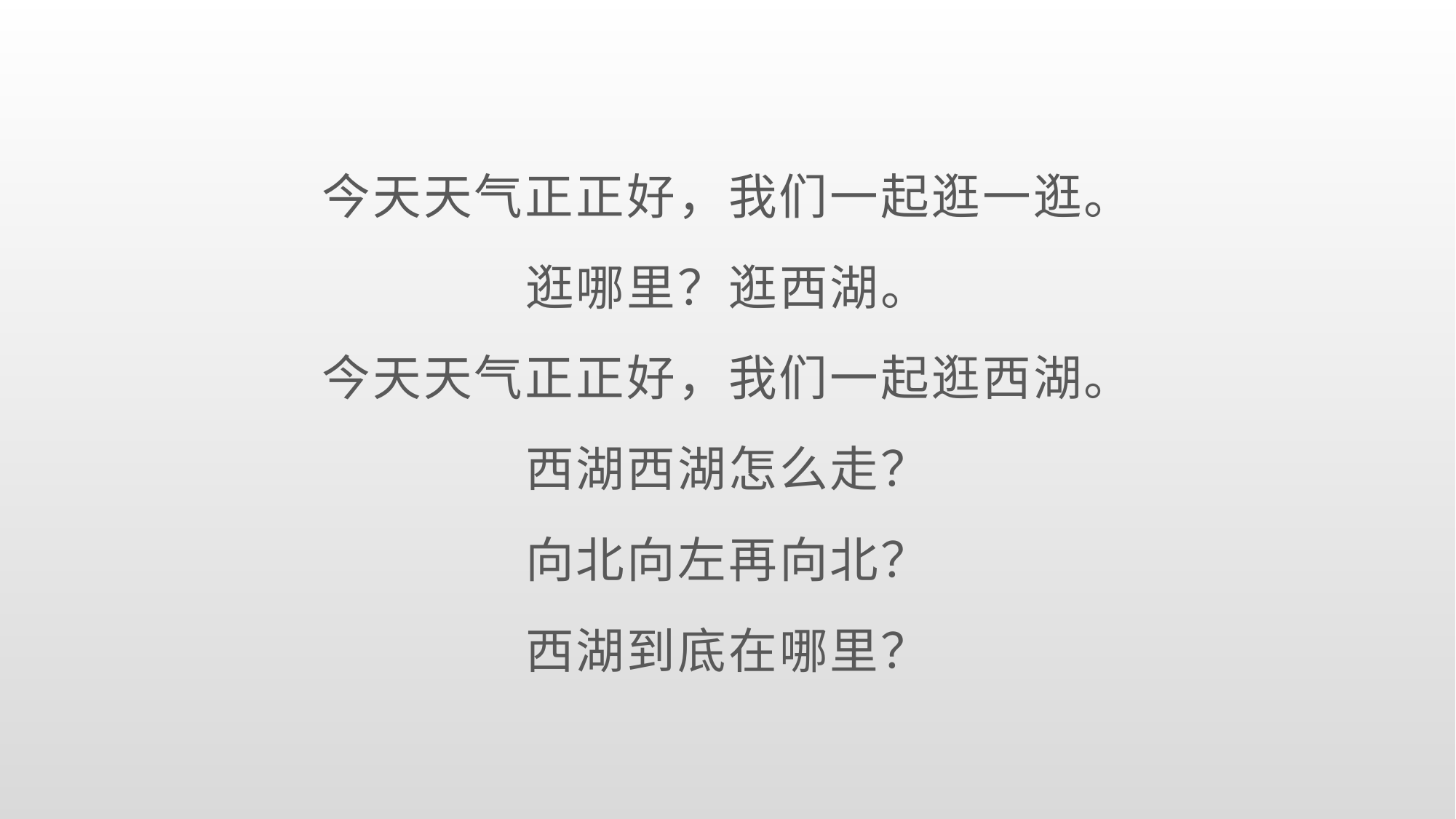

今天天气正正好，我们一起逛一逛。
逛哪里？逛西湖。
今天天气正正好，我们一起逛西湖。
西湖西湖怎么走？
向北向左再向北？
西湖到底在哪里？